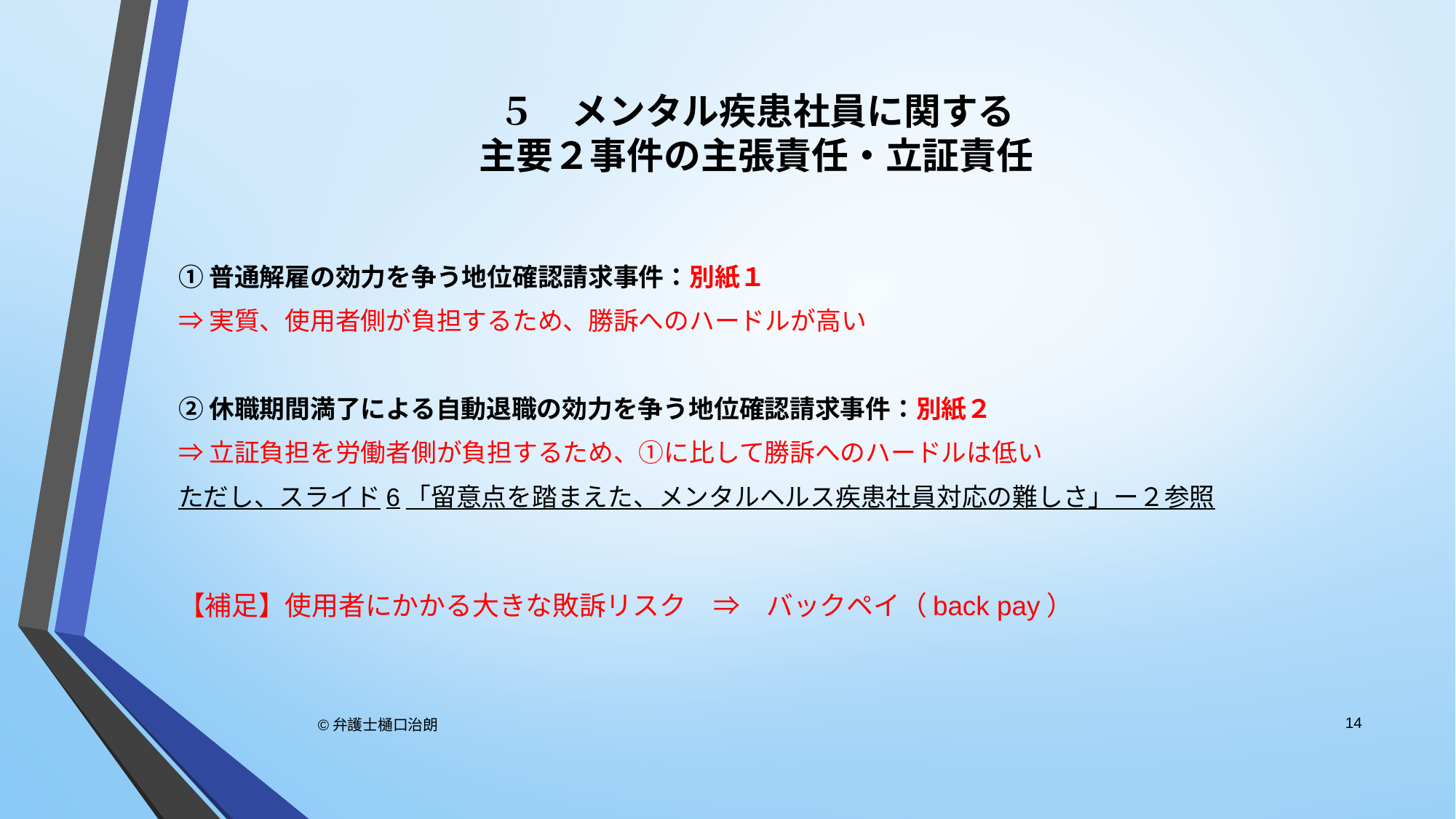

# ５　メンタル疾患社員に関する 主要２事件の主張責任・立証責任
①普通解雇の効力を争う地位確認請求事件：別紙１
⇒実質、使用者側が負担するため、勝訴へのハードルが高い

➁休職期間満了による自動退職の効力を争う地位確認請求事件：別紙２
⇒立証負担を労働者側が負担するため、①に比して勝訴へのハードルは低い
ただし、スライド6「留意点を踏まえた、メンタルヘルス疾患社員対応の難しさ」ー２参照

【補足】使用者にかかる大きな敗訴リスク　⇒　バックペイ（back pay）

14
©弁護士樋口治朗